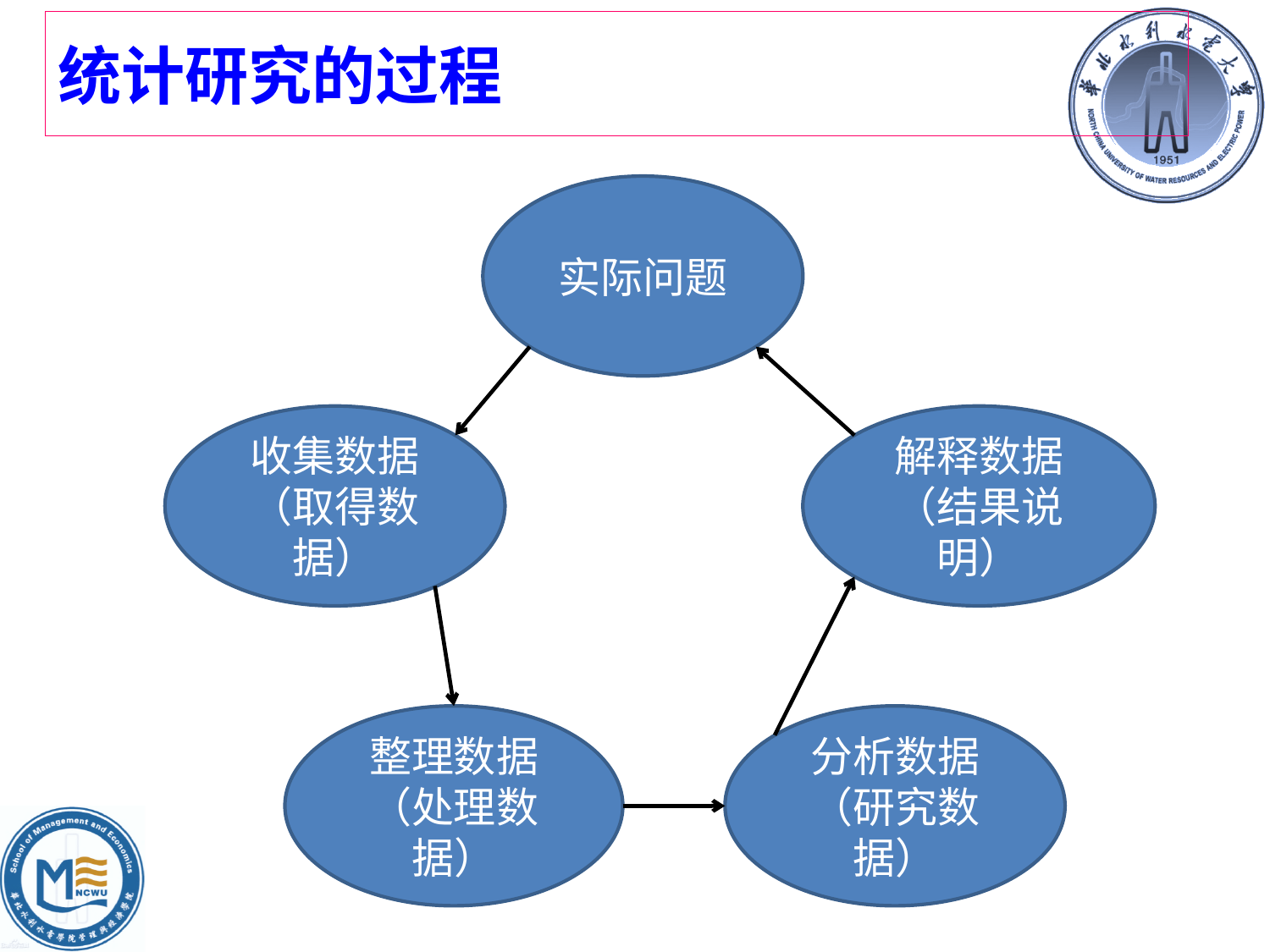

# 统计研究的过程
实际问题
收集数据
（取得数据）
解释数据（结果说明）
整理数据（处理数据）
分析数据（研究数据）